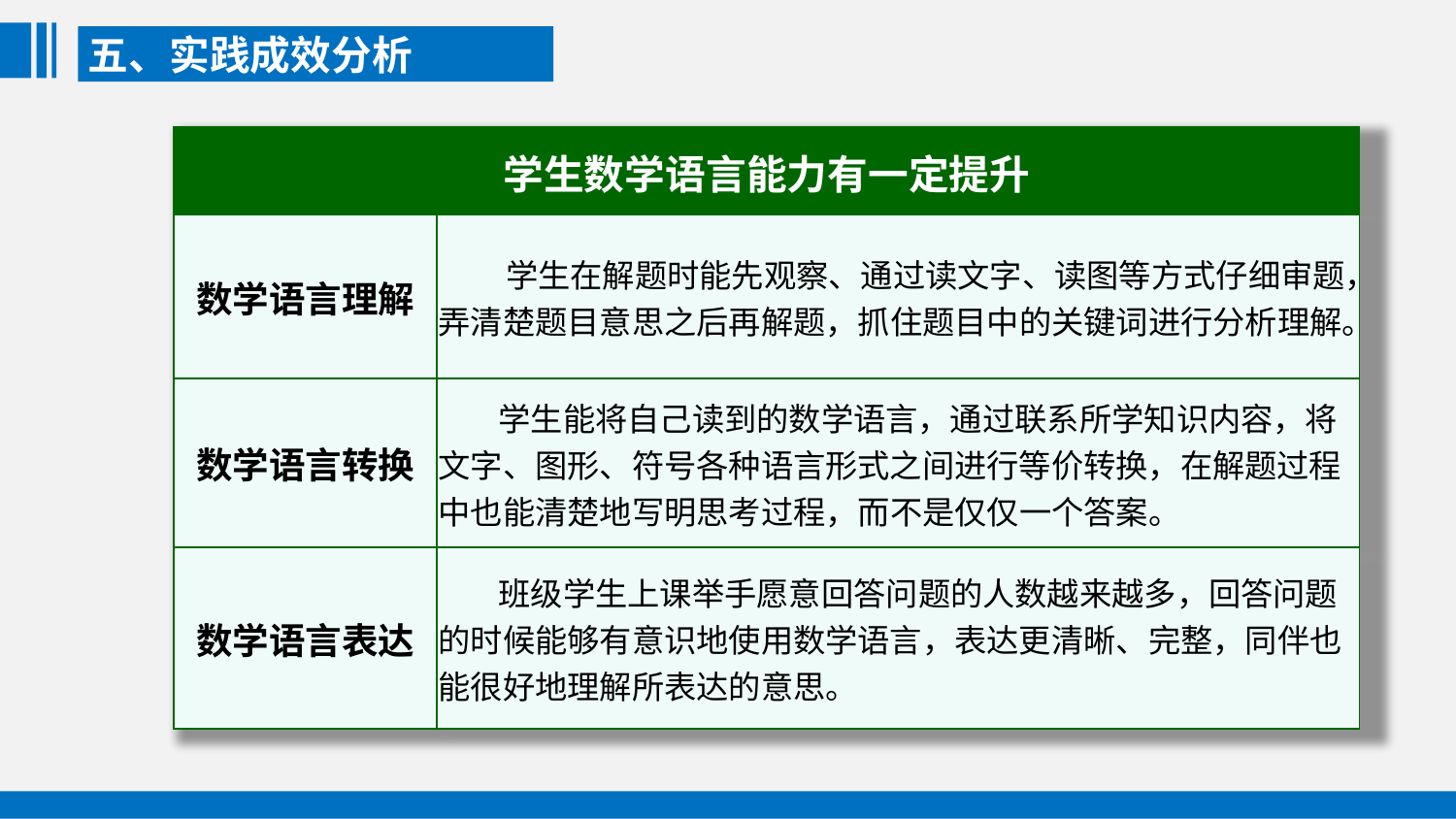

五、实践成效分析

| 学生数学语言能力有一定提升 |  |
| --- | --- |
| 数学语言理解 | 学生在解题时能先观察、通过读文字、读图等方式仔细审题，弄清楚题目意思之后再解题，抓住题目中的关键词进行分析理解。 |
| 数学语言转换 | 学生能将自己读到的数学语言，通过联系所学知识内容，将文字、图形、符号各种语言形式之间进行等价转换，在解题过程中也能清楚地写明思考过程，而不是仅仅一个答案。 |
| 数学语言表达 | 班级学生上课举手愿意回答问题的人数越来越多，回答问题的时候能够有意识地使用数学语言，表达更清晰、完整，同伴也能很好地理解所表达的意思。 |